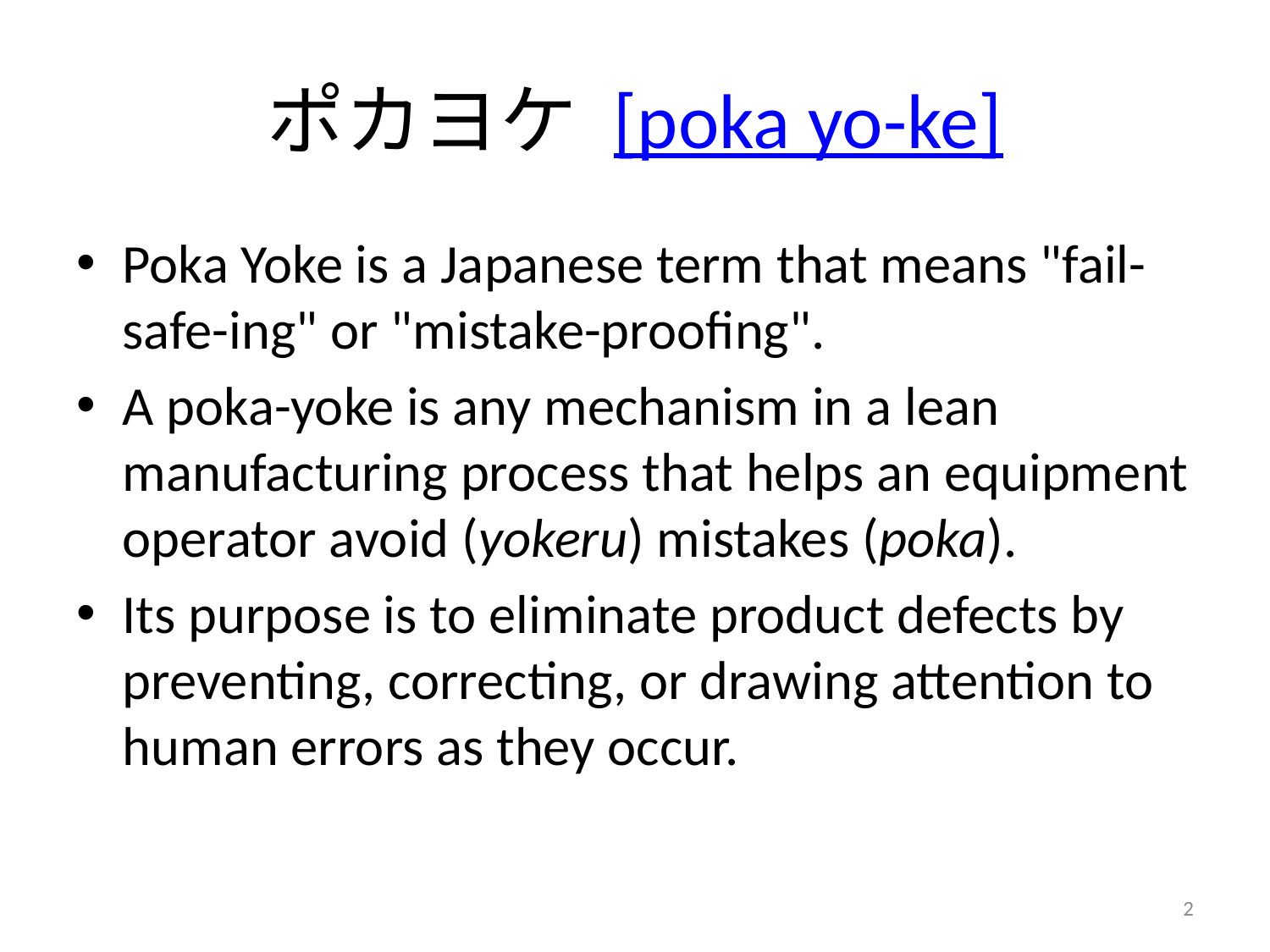

# ポカヨケ [poka yo-ke]
Poka Yoke is a Japanese term that means "fail-safe-ing" or "mistake-proofing".
A poka-yoke is any mechanism in a lean manufacturing process that helps an equipment operator avoid (yokeru) mistakes (poka).
Its purpose is to eliminate product defects by preventing, correcting, or drawing attention to human errors as they occur.
2